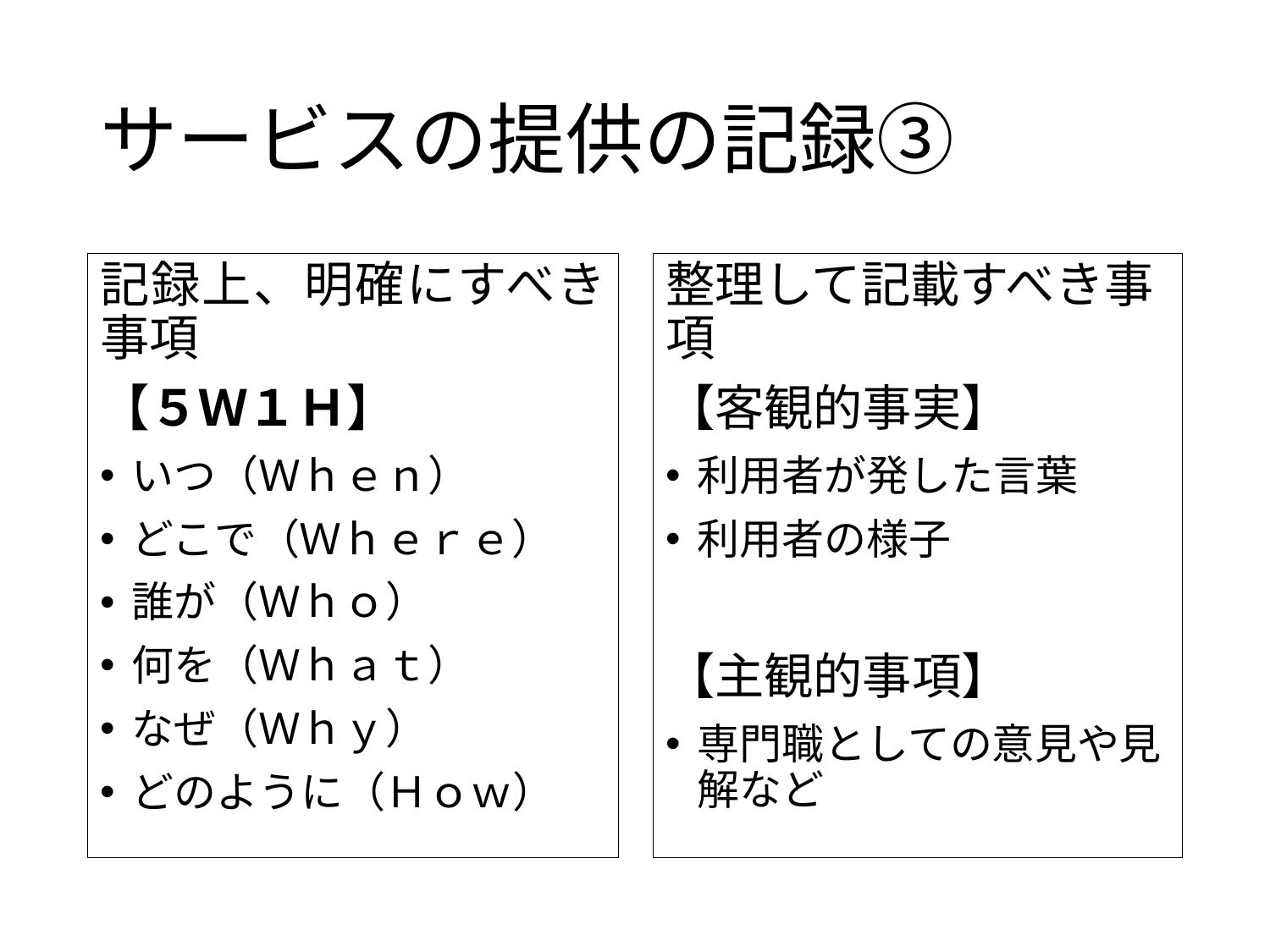

# サービスの提供の記録③
記録上、明確にすべき事項
【５Ｗ１Ｈ】
いつ（Ｗｈｅｎ）
どこで（Ｗｈｅｒｅ）
誰が（Ｗｈｏ）
何を（Ｗｈａｔ）
なぜ（Ｗｈｙ）
どのように（Ｈｏｗ）
整理して記載すべき事項
【客観的事実】
利用者が発した言葉
利用者の様子

【主観的事項】
専門職としての意見や見解など